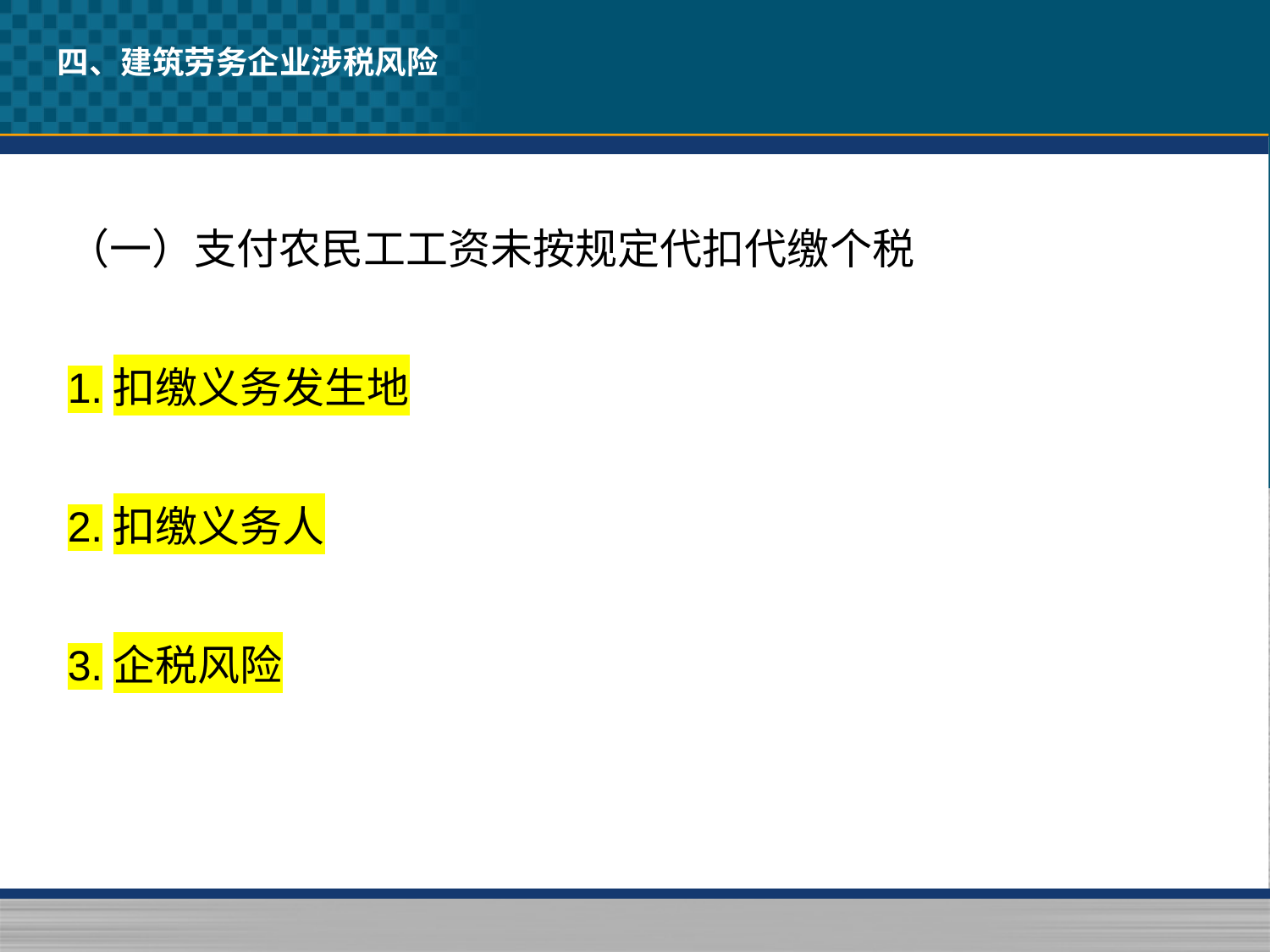

四、建筑劳务企业涉税风险
（一）支付农民工工资未按规定代扣代缴个税

1.扣缴义务发生地

2.扣缴义务人

3.企税风险